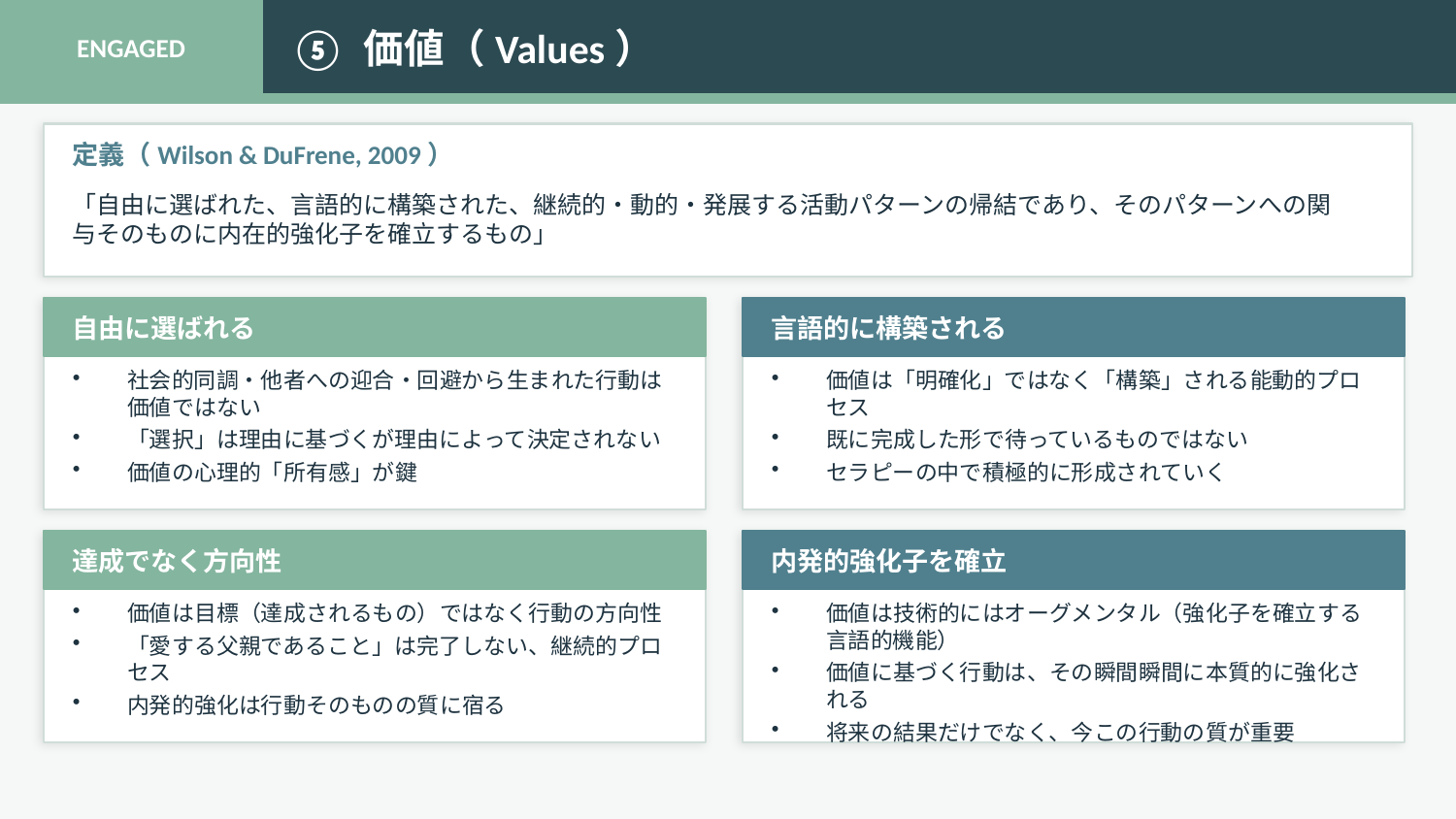

ENGAGED
⑤ 価値（Values）

定義（Wilson & DuFrene, 2009）
「自由に選ばれた、言語的に構築された、継続的・動的・発展する活動パターンの帰結であり、そのパターンへの関与そのものに内在的強化子を確立するもの」

自由に選ばれる

言語的に構築される
社会的同調・他者への迎合・回避から生まれた行動は価値ではない
「選択」は理由に基づくが理由によって決定されない
価値の心理的「所有感」が鍵
価値は「明確化」ではなく「構築」される能動的プロセス
既に完成した形で待っているものではない
セラピーの中で積極的に形成されていく

達成でなく方向性

内発的強化子を確立
価値は目標（達成されるもの）ではなく行動の方向性
「愛する父親であること」は完了しない、継続的プロセス
内発的強化は行動そのものの質に宿る
価値は技術的にはオーグメンタル（強化子を確立する言語的機能）
価値に基づく行動は、その瞬間瞬間に本質的に強化される
将来の結果だけでなく、今この行動の質が重要